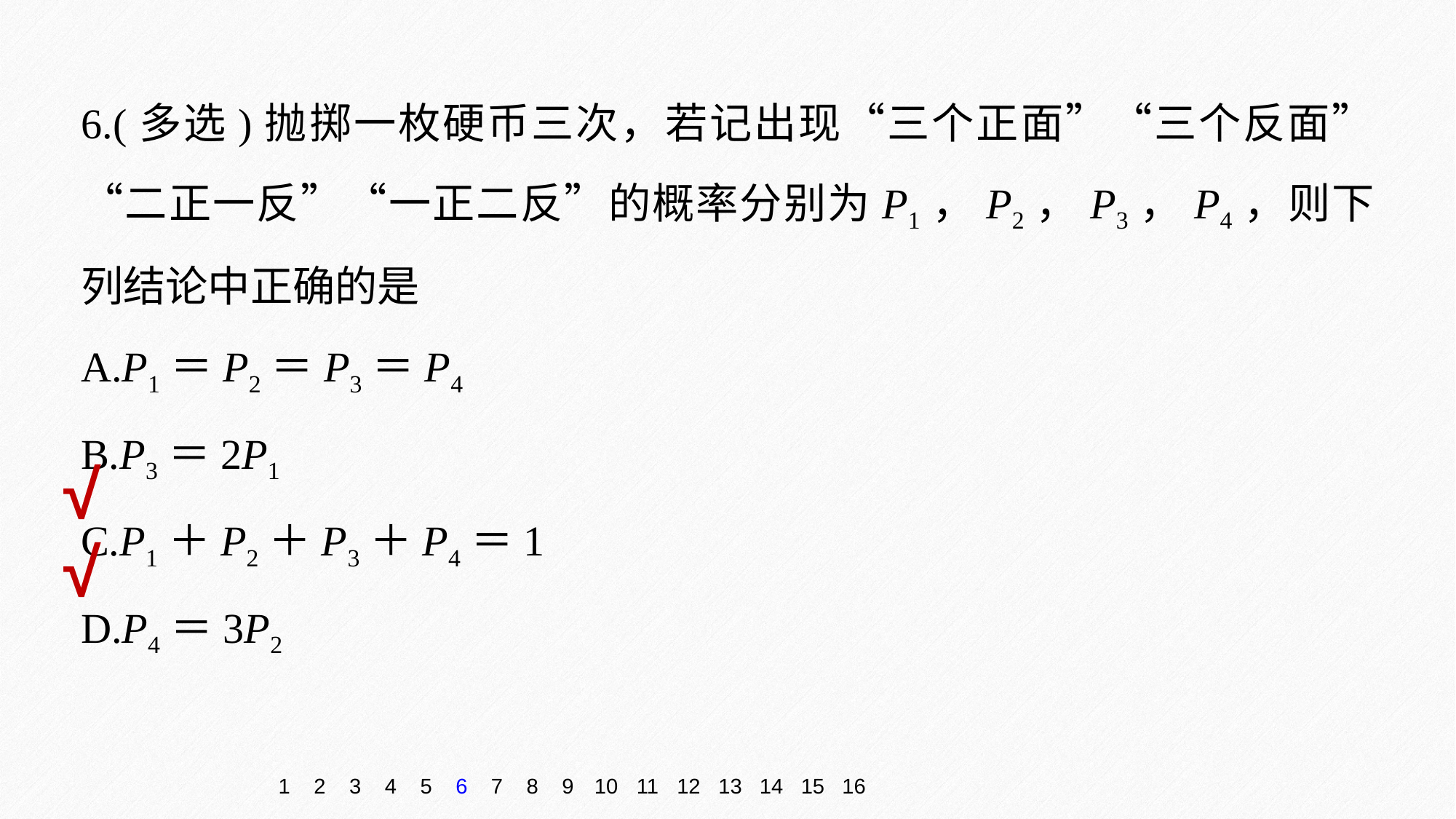

6.(多选)抛掷一枚硬币三次，若记出现“三个正面”“三个反面”“二正一反”“一正二反”的概率分别为P1，P2，P3，P4，则下列结论中正确的是
A.P1＝P2＝P3＝P4
B.P3＝2P1
C.P1＋P2＋P3＋P4＝1
D.P4＝3P2
√
√
1
2
3
4
5
6
7
8
9
10
11
12
13
14
15
16